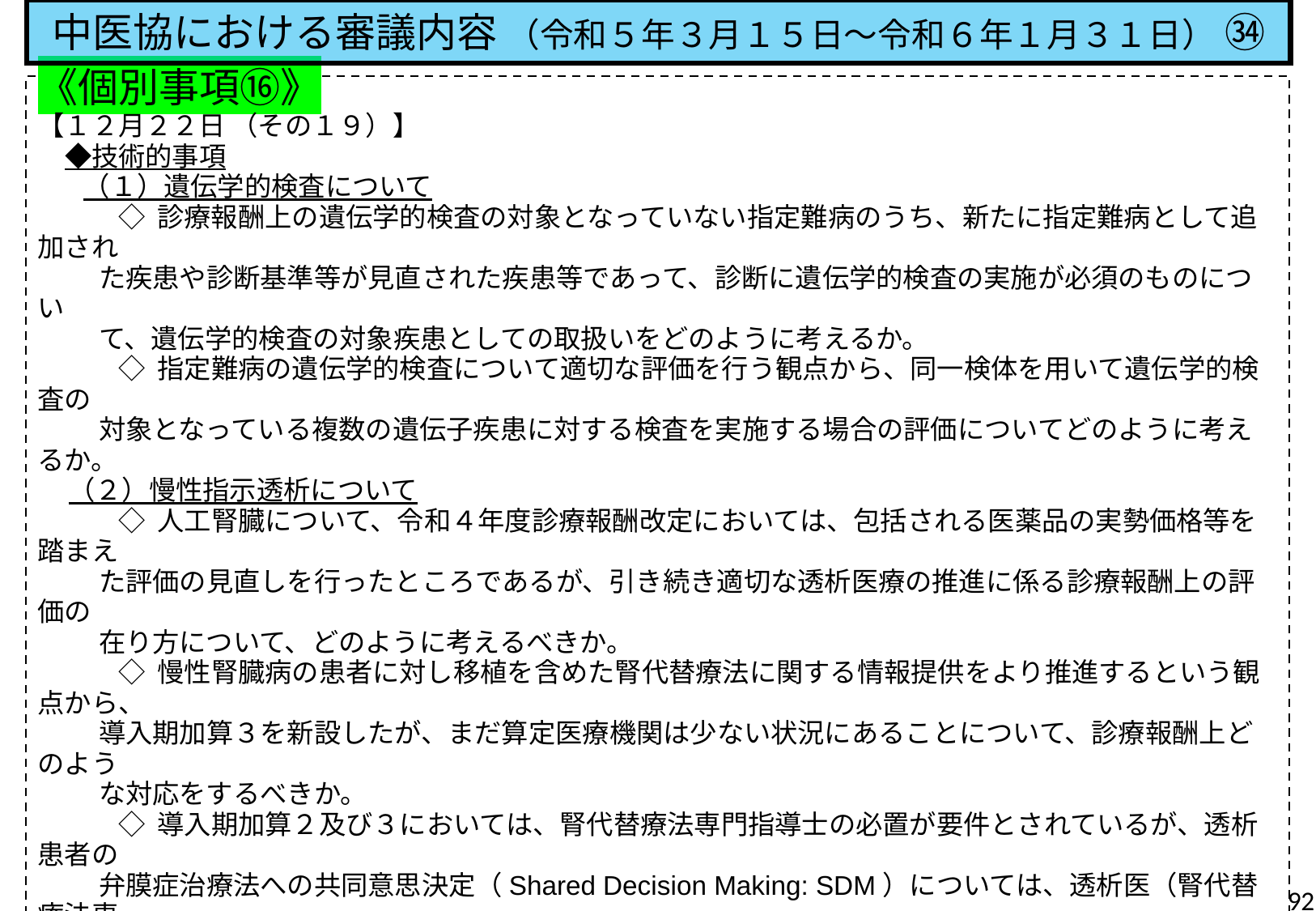

中医協における審議内容 （令和５年３月１５日～令和６年１月３１日） ㉞
《個別事項⑯》
【１２月２２日 （その１９）】
　◆技術的事項
 　 （１）遺伝学的検査について
　　　◇  診療報酬上の遺伝学的検査の対象となっていない指定難病のうち、新たに指定難病として追加され
         た疾患や診断基準等が見直された疾患等であって、診断に遺伝学的検査の実施が必須のものについ
         て、遺伝学的検査の対象疾患としての取扱いをどのように考えるか。
　　　◇  指定難病の遺伝学的検査について適切な評価を行う観点から、同一検体を用いて遺伝学的検査の
         対象となっている複数の遺伝子疾患に対する検査を実施する場合の評価についてどのように考えるか。
    （２）慢性指示透析について
　　　◇  人工腎臓について、令和４年度診療報酬改定においては、包括される医薬品の実勢価格等を踏まえ
         た評価の見直しを行ったところであるが、引き続き適切な透析医療の推進に係る診療報酬上の評価の
         在り方について、どのように考えるべきか。
　　　◇  慢性腎臓病の患者に対し移植を含めた腎代替療法に関する情報提供をより推進するという観点から、
         導入期加算３を新設したが、まだ算定医療機関は少ない状況にあることについて、診療報酬上どのよう
         な対応をするべきか。
　　　◇  導入期加算２及び３においては、腎代替療法専門指導士の必置が要件とされているが、透析患者の
         弁膜症治療法への共同意思決定（Shared Decision Making: SDM）については、透析医（腎代替療法専
         門指導士）含めた連携が重要であるとする意見があるなかで、導入期加算の診療報酬上の評価のあり
         方についてどのように考えるか。
    （３）保険医療機関間連携による病理診断について
　　　◇　保険医療機関間連携による病理診断における標本送付については、保険医療機関間により行われる
         ことが示されているところ、質の担保された保険診療という観点から、今後どのように診療報酬上の評価
         を行うべきか。
92